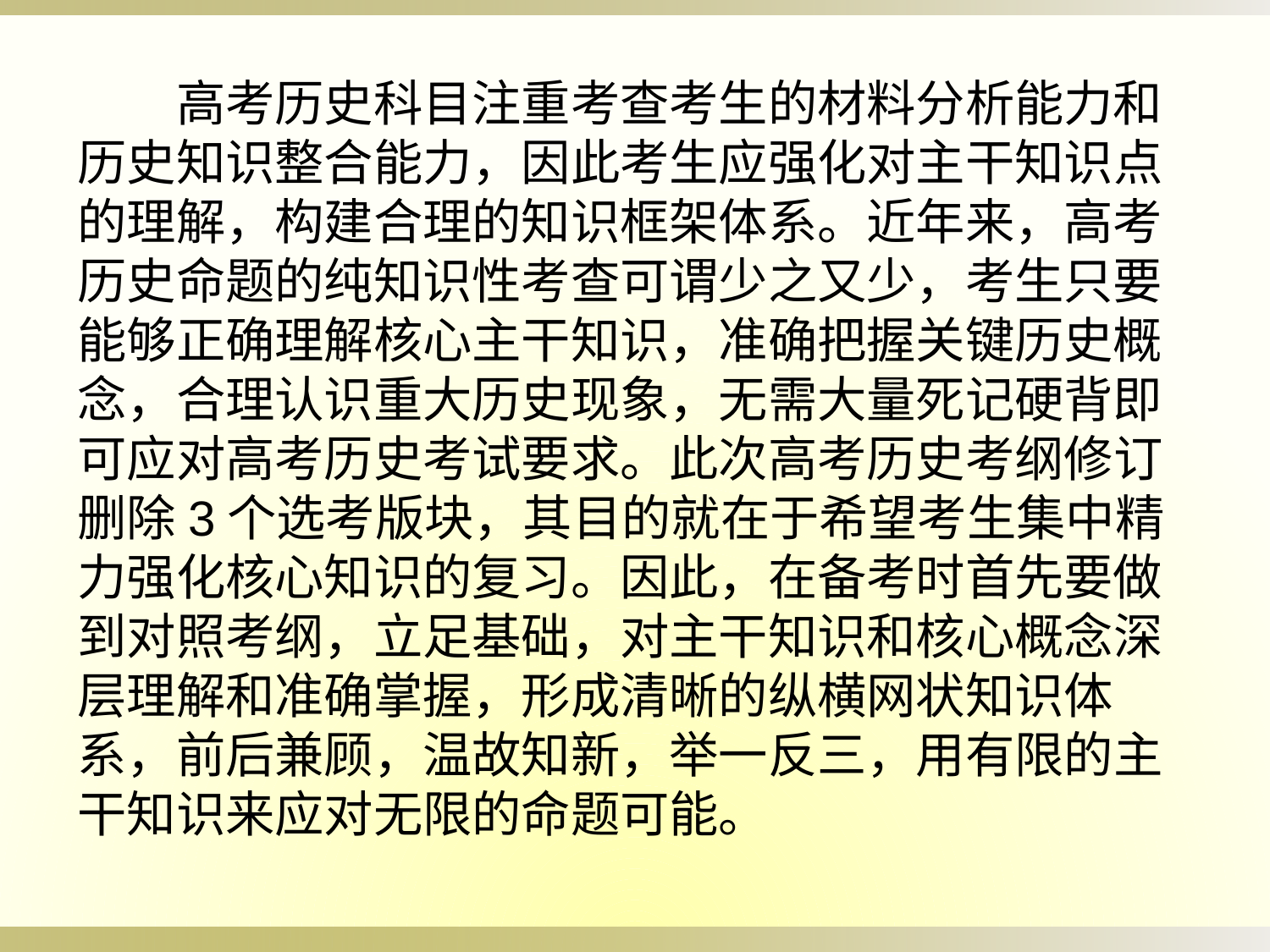

高考历史科目注重考查考生的材料分析能力和历史知识整合能力，因此考生应强化对主干知识点的理解，构建合理的知识框架体系。近年来，高考历史命题的纯知识性考查可谓少之又少，考生只要能够正确理解核心主干知识，准确把握关键历史概念，合理认识重大历史现象，无需大量死记硬背即可应对高考历史考试要求。此次高考历史考纲修订删除3个选考版块，其目的就在于希望考生集中精力强化核心知识的复习。因此，在备考时首先要做到对照考纲，立足基础，对主干知识和核心概念深层理解和准确掌握，形成清晰的纵横网状知识体系，前后兼顾，温故知新，举一反三，用有限的主干知识来应对无限的命题可能。